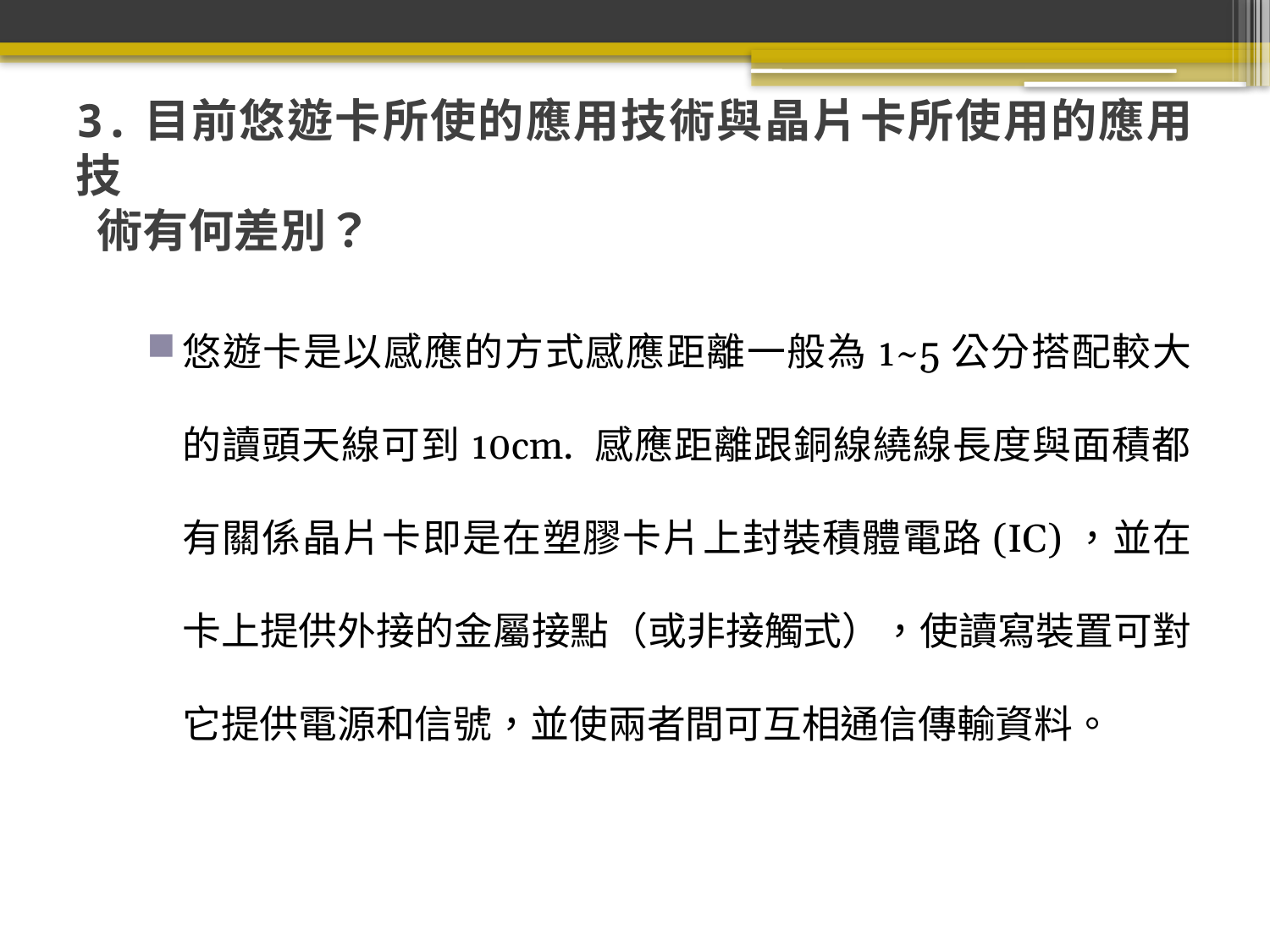

# 3.目前悠遊卡所使的應用技術與晶片卡所使用的應用技 術有何差別？
悠遊卡是以感應的方式感應距離一般為1~5公分搭配較大的讀頭天線可到10cm. 感應距離跟銅線繞線長度與面積都有關係晶片卡即是在塑膠卡片上封裝積體電路(IC)，並在卡上提供外接的金屬接點（或非接觸式），使讀寫裝置可對它提供電源和信號，並使兩者間可互相通信傳輸資料。